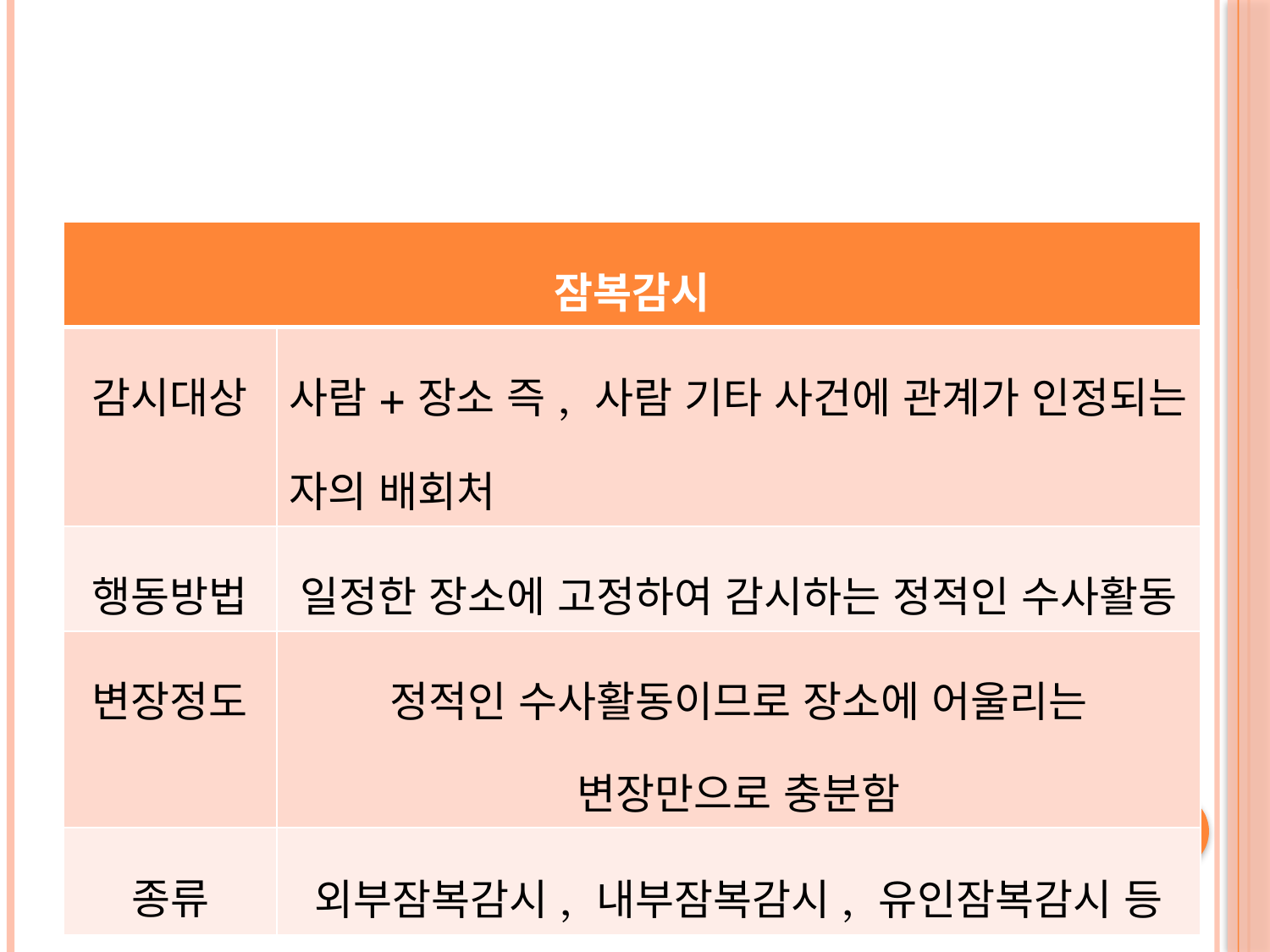

#
| 잠복감시 |  |
| --- | --- |
| 감시대상 | 사람+장소 즉, 사람 기타 사건에 관계가 인정되는 자의 배회처 |
| 행동방법 | 일정한 장소에 고정하여 감시하는 정적인 수사활동 |
| 변장정도 | 정적인 수사활동이므로 장소에 어울리는 변장만으로 충분함 |
| 종류 | 외부잠복감시, 내부잠복감시, 유인잠복감시 등 |